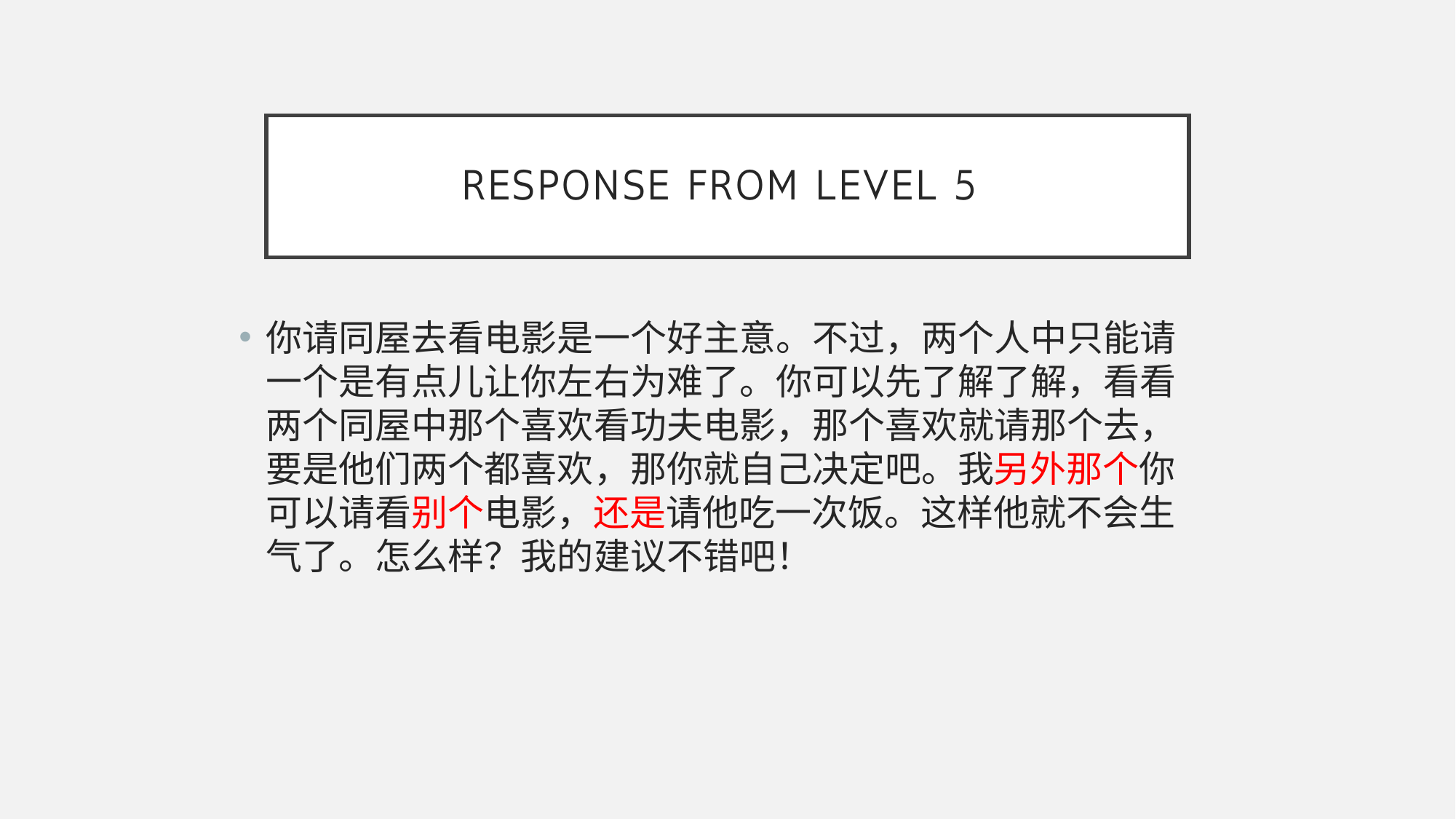

# Response from Level 5
你请同屋去看电影是一个好主意。不过，两个人中只能请一个是有点儿让你左右为难了。你可以先了解了解，看看两个同屋中那个喜欢看功夫电影，那个喜欢就请那个去，要是他们两个都喜欢，那你就自己决定吧。我另外那个你可以请看别个电影，还是请他吃一次饭。这样他就不会生气了。怎么样？我的建议不错吧！